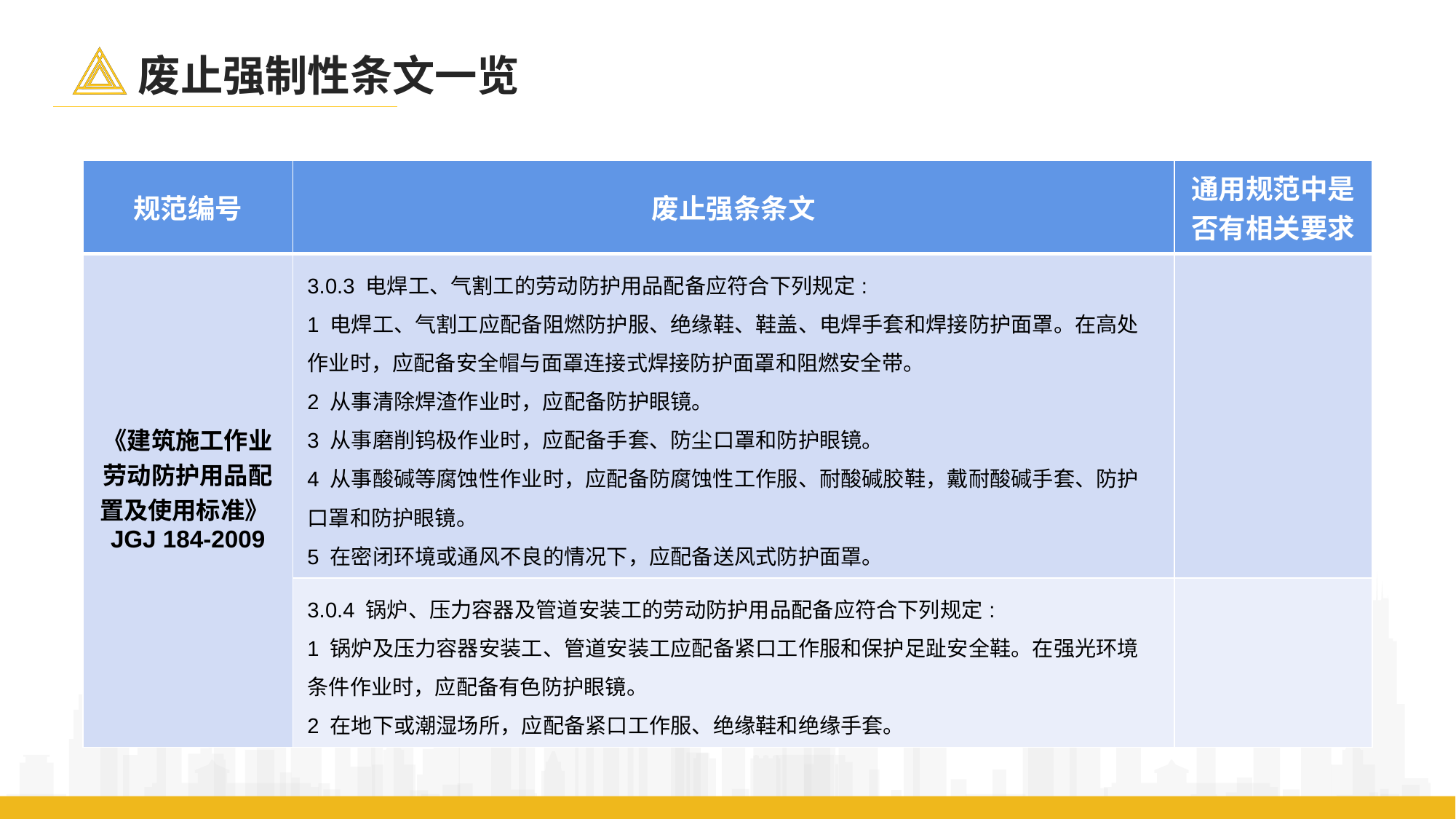

废止强制性条文一览

| 规范编号 | 废止强条条文 | 通用规范中是否有相关要求 |
| --- | --- | --- |
| 《建筑施工作业劳动防护用品配置及使用标准》JGJ 184-2009 | 3.0.3 电焊工、气割工的劳动防护用品配备应符合下列规定: 1 电焊工、气割工应配备阻燃防护服、绝缘鞋、鞋盖、电焊手套和焊接防护面罩。在高处作业时，应配备安全帽与面罩连接式焊接防护面罩和阻燃安全带。 2 从事清除焊渣作业时，应配备防护眼镜。 3 从事磨削钨极作业时，应配备手套、防尘口罩和防护眼镜。 4 从事酸碱等腐蚀性作业时，应配备防腐蚀性工作服、耐酸碱胶鞋，戴耐酸碱手套、防护口罩和防护眼镜。 5 在密闭环境或通风不良的情况下，应配备送风式防护面罩。 |  |
|  | 3.0.4 锅炉、压力容器及管道安装工的劳动防护用品配备应符合下列规定: 1 锅炉及压力容器安装工、管道安装工应配备紧口工作服和保护足趾安全鞋。在强光环境条件作业时，应配备有色防护眼镜。 2 在地下或潮湿场所，应配备紧口工作服、绝缘鞋和绝缘手套。 |  |